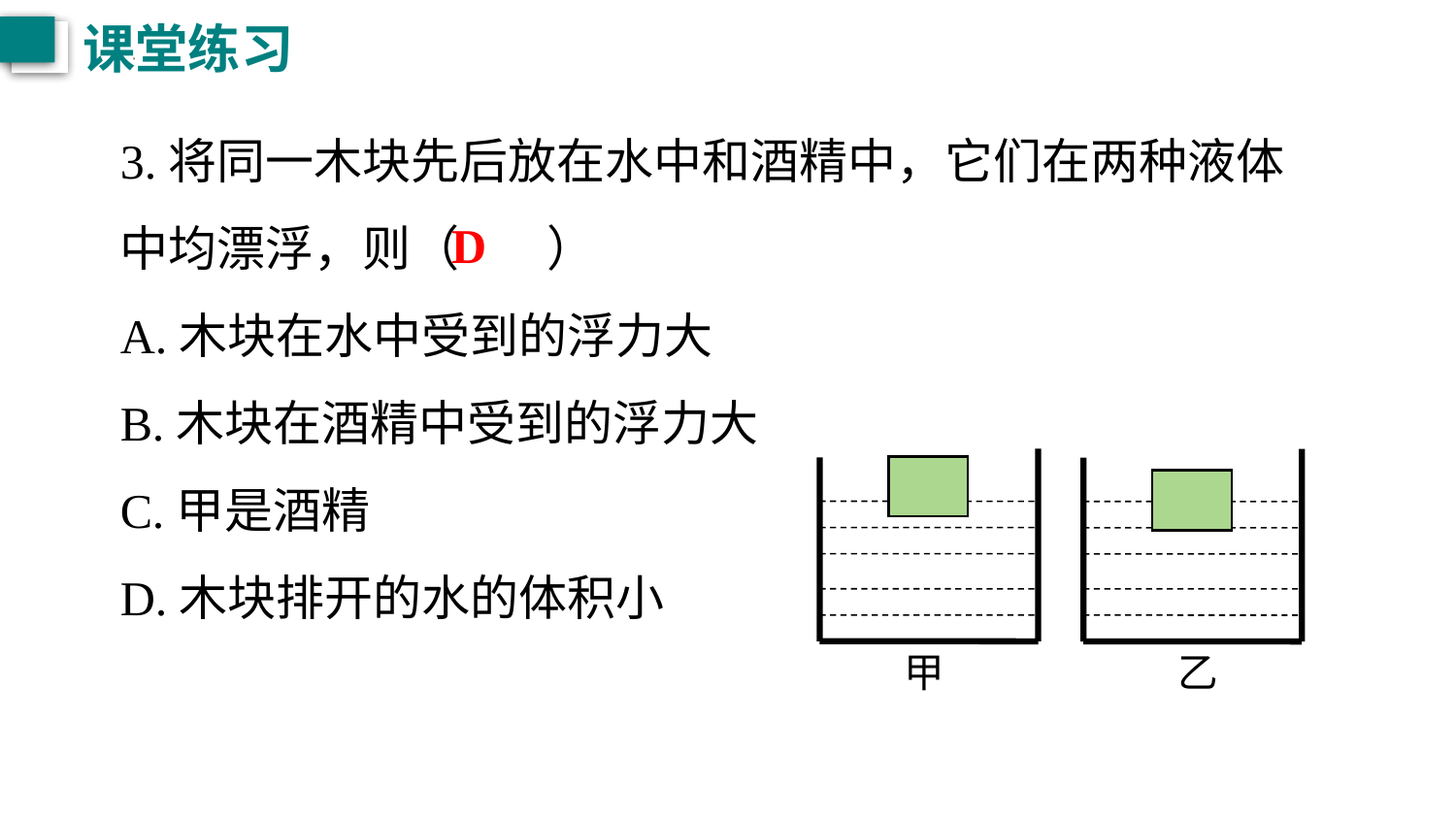

课堂练习

3.将同一木块先后放在水中和酒精中，它们在两种液体中均漂浮，则（        ）
A.木块在水中受到的浮力大
B.木块在酒精中受到的浮力大
C.甲是酒精
D.木块排开的水的体积小
D

甲
乙